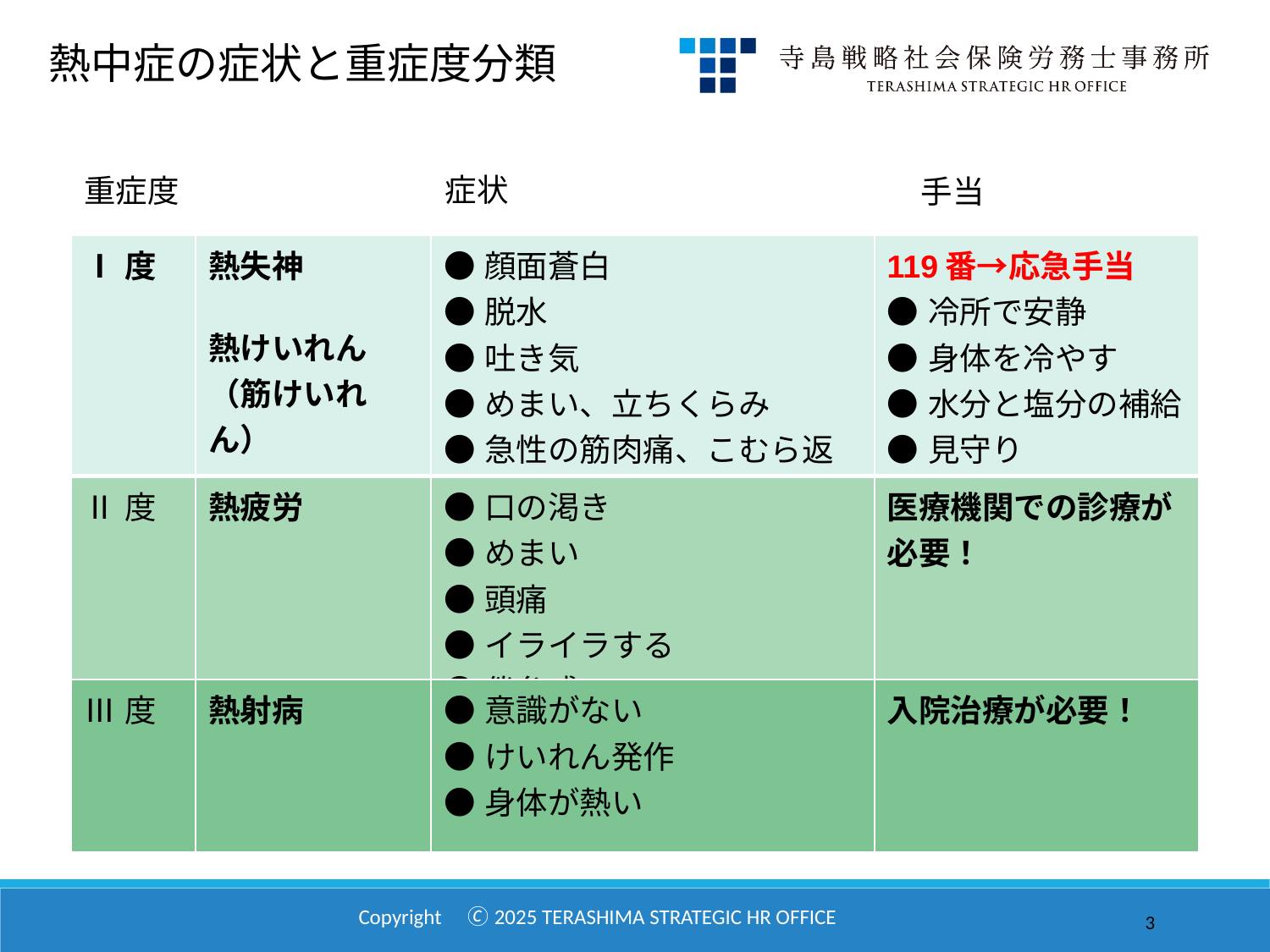

熱中症の症状と重症度分類
症状
重症度
手当
| Ⅰ度 | 熱失神 熱けいれん （筋けいれん） | ●顔面蒼白 ●脱水 ●吐き気 ●めまい、立ちくらみ ●急性の筋肉痛、こむら返り | 119番→応急手当 ●冷所で安静 ●身体を冷やす ●水分と塩分の補給 ●見守り |
| --- | --- | --- | --- |
| Ⅱ度 | 熱疲労 | ●口の渇き ●めまい ●頭痛 ●イライラする ●倦怠感 | 医療機関での診療が必要！ |
| Ⅲ度 | 熱射病 | ●意識がない ●けいれん発作 ●身体が熱い | ⼊院治療が必要！ |
3